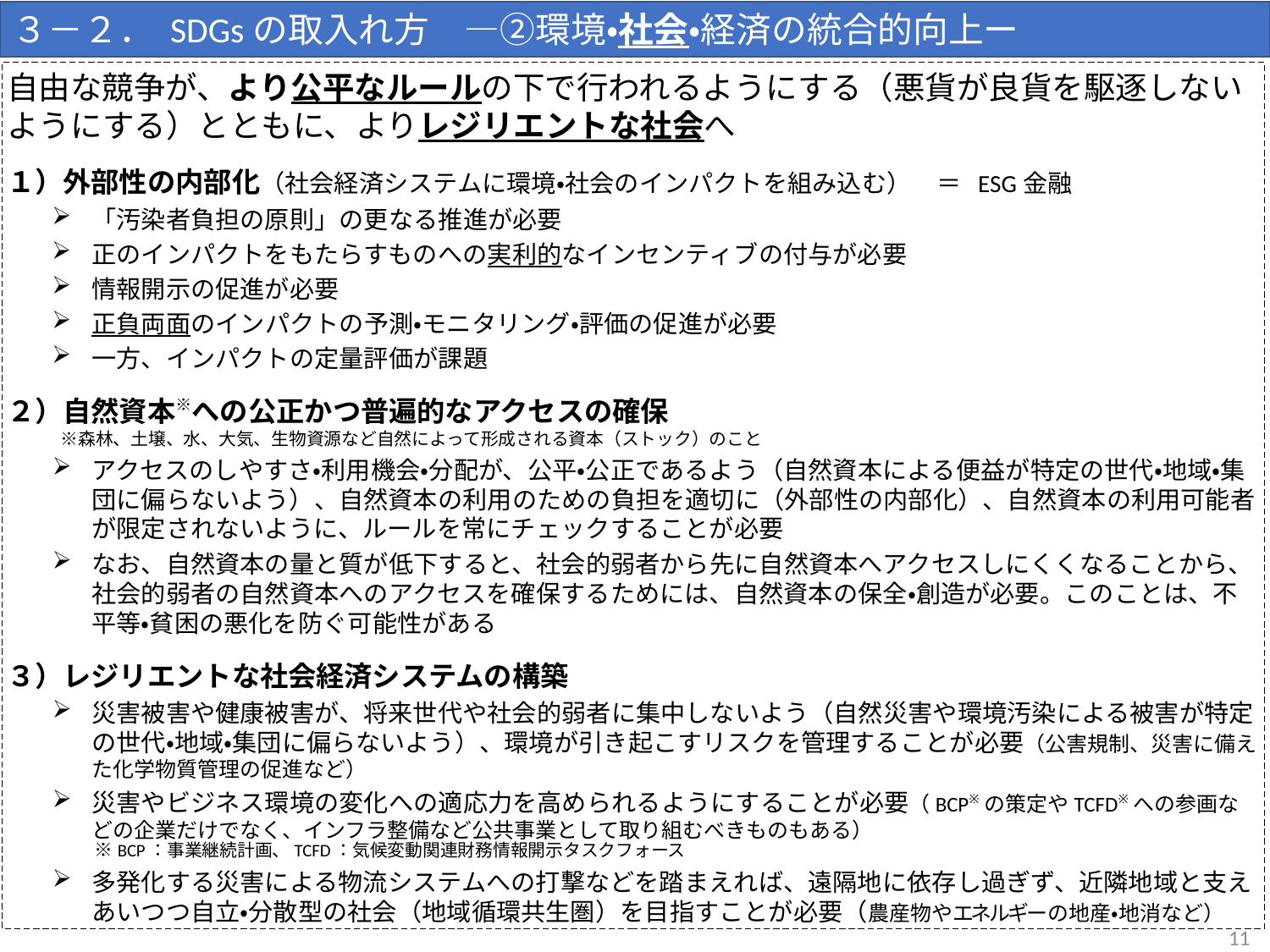

３－２． SDGsの取入れ方　―②環境・社会・経済の統合的向上ー
自由な競争が、より公平なルールの下で行われるようにする（悪貨が良貨を駆逐しないようにする）とともに、よりレジリエントな社会へ

１）外部性の内部化（社会経済システムに環境・社会のインパクトを組み込む）　＝  ESG金融
「汚染者負担の原則」の更なる推進が必要
正のインパクトをもたらすものへの実利的なインセンティブの付与が必要
情報開示の促進が必要
正負両面のインパクトの予測・モニタリング・評価の促進が必要
一方、インパクトの定量評価が課題

２）自然資本※への公正かつ普遍的なアクセスの確保
　         ※森林、土壌、水、大気、生物資源など自然によって形成される資本（ストック）のこと
アクセスのしやすさ・利用機会・分配が、公平・公正であるよう（自然資本による便益が特定の世代・地域・集団に偏らないよう）、自然資本の利用のための負担を適切に（外部性の内部化）、自然資本の利用可能者が限定されないように、ルールを常にチェックすることが必要
なお、自然資本の量と質が低下すると、社会的弱者から先に自然資本へアクセスしにくくなることから、社会的弱者の自然資本へのアクセスを確保するためには、自然資本の保全・創造が必要。このことは、不平等・貧困の悪化を防ぐ可能性がある

３）レジリエントな社会経済システムの構築
災害被害や健康被害が、将来世代や社会的弱者に集中しないよう（自然災害や環境汚染による被害が特定の世代・地域・集団に偏らないよう）、環境が引き起こすリスクを管理することが必要（公害規制、災害に備えた化学物質管理の促進など）
災害やビジネス環境の変化への適応力を高められるようにすることが必要（BCP※の策定やTCFD※への参画などの企業だけでなく、インフラ整備など公共事業として取り組むべきものもある）
　　※BCP：事業継続計画、TCFD：気候変動関連財務情報開示タスクフォース
多発化する災害による物流システムへの打撃などを踏まえれば、遠隔地に依存し過ぎず、近隣地域と支えあいつつ自立・分散型の社会（地域循環共生圏）を目指すことが必要（農産物やエネルギーの地産・地消など）
11